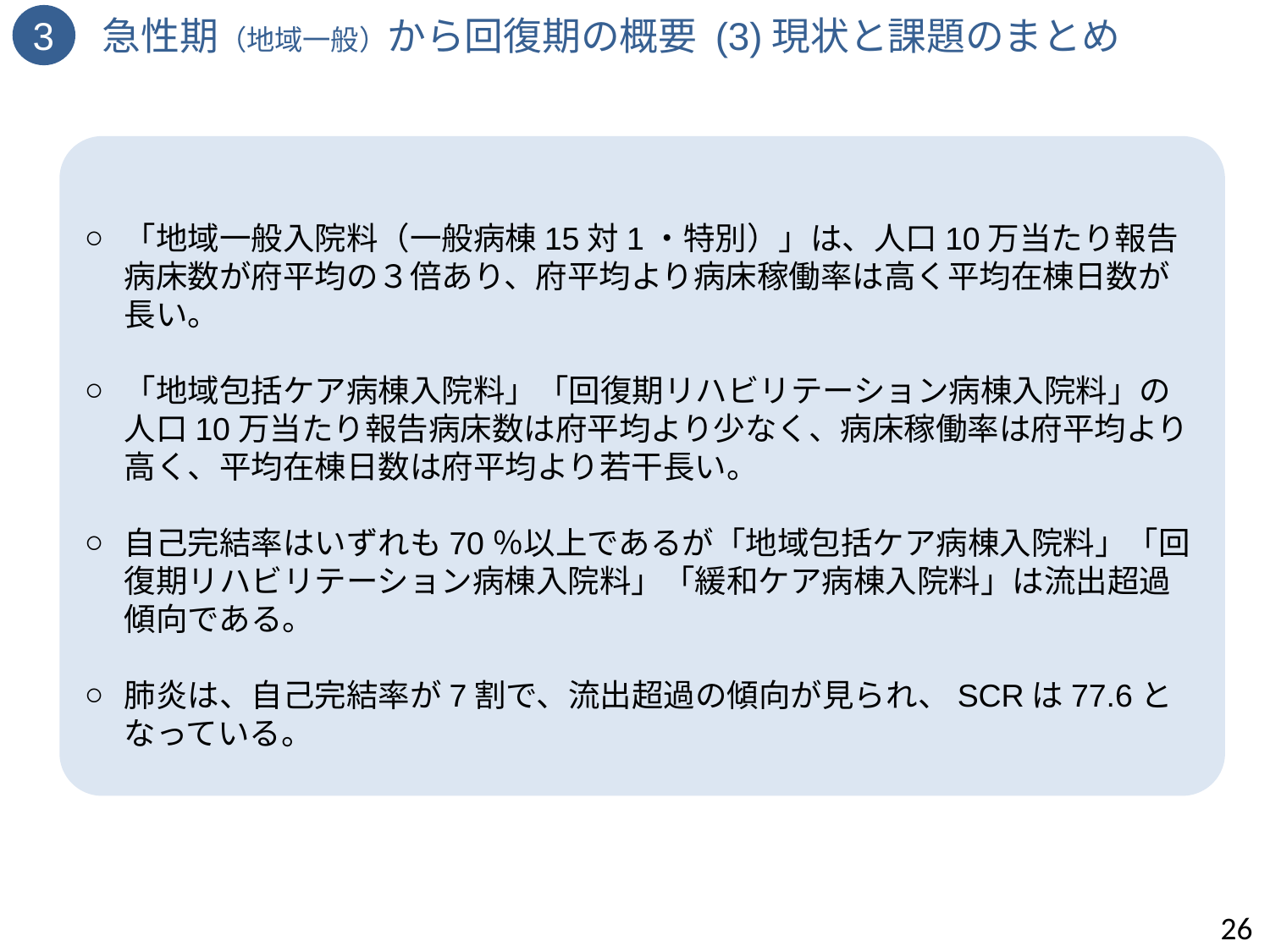

3　急性期（地域一般）から回復期の概要 (3)現状と課題のまとめ

「地域一般入院料（一般病棟15対1・特別）」は、人口10万当たり報告病床数が府平均の３倍あり、府平均より病床稼働率は高く平均在棟日数が長い。

「地域包括ケア病棟入院料」「回復期リハビリテーション病棟入院料」の人口10万当たり報告病床数は府平均より少なく、病床稼働率は府平均より高く、平均在棟日数は府平均より若干長い。

自己完結率はいずれも70％以上であるが「地域包括ケア病棟入院料」「回復期リハビリテーション病棟入院料」「緩和ケア病棟入院料」は流出超過傾向である。

肺炎は、自己完結率が7割で、流出超過の傾向が見られ、SCRは77.6となっている。

26